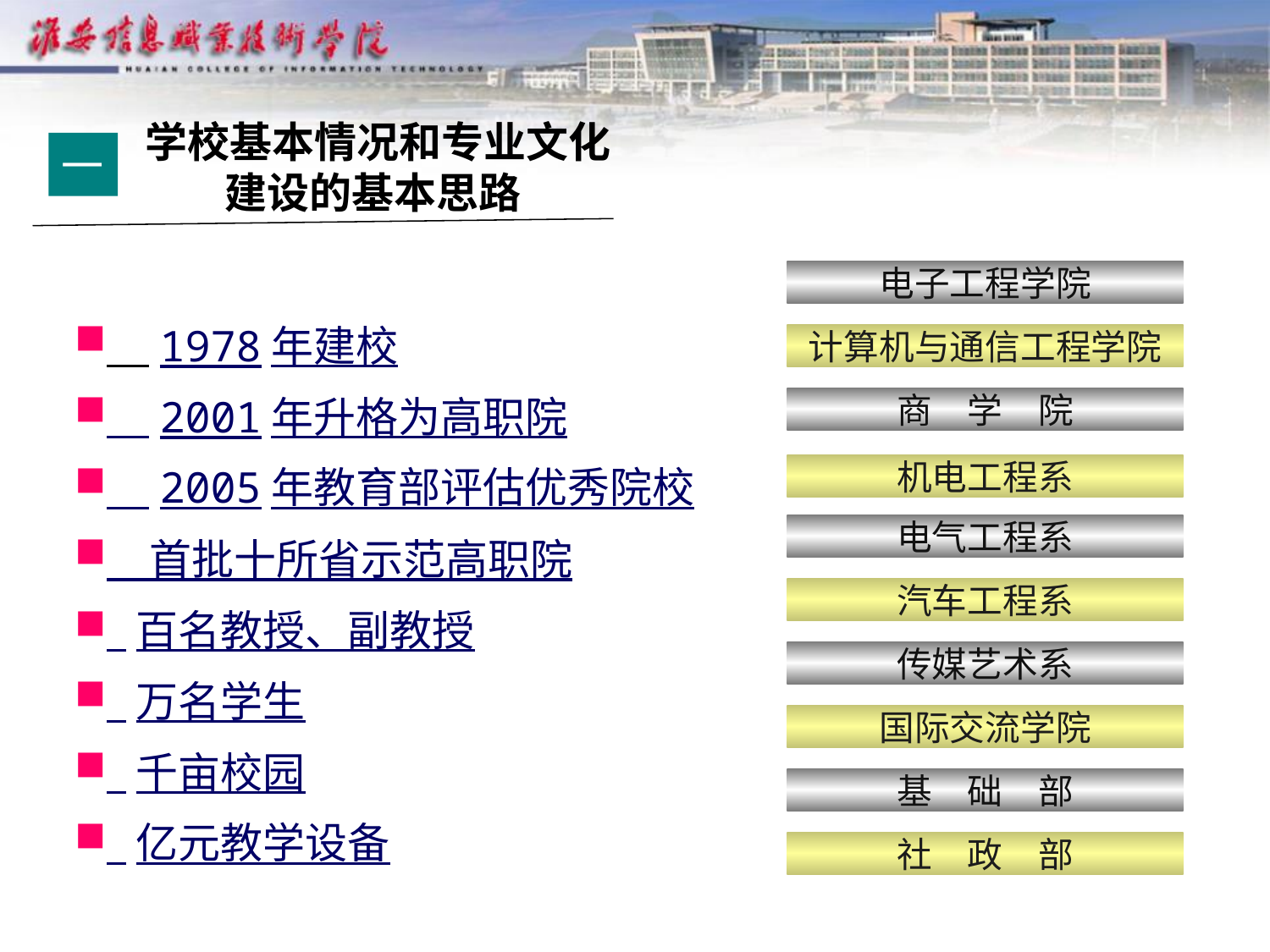

学校基本情况和专业文化建设的基本思路
一

电子工程学院
计算机与通信工程学院
商　学　院
机电工程系
电气工程系
汽车工程系
传媒艺术系
国际交流学院
基　础　部
社　政　部
　1978年建校
　2001年升格为高职院
　2005年教育部评估优秀院校
　首批十所省示范高职院
  百名教授、副教授
  万名学生
  千亩校园
  亿元教学设备